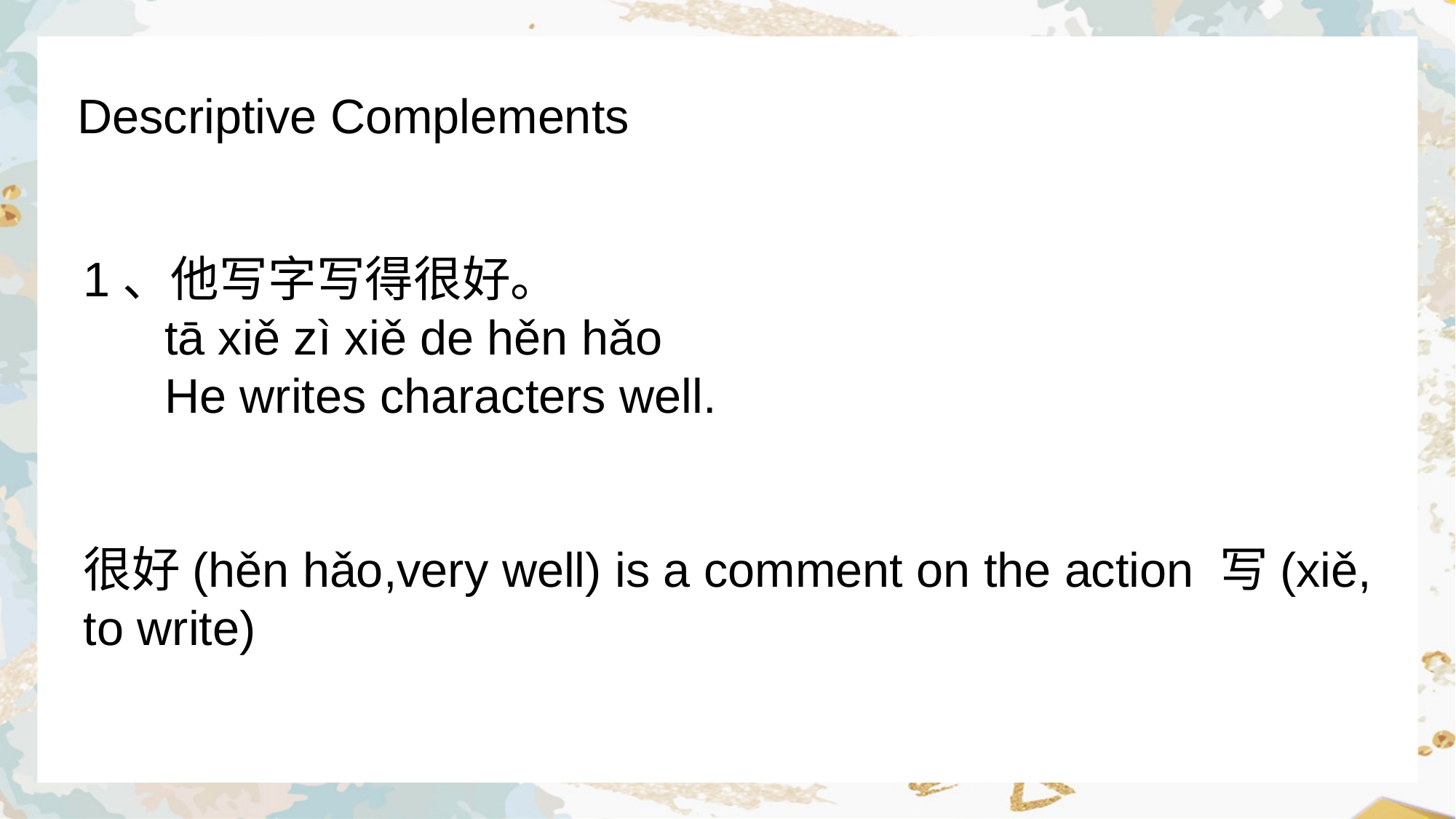

Descriptive Complements
1、他写字写得很好。
      tā xiě zì xiě de hěn hǎo
      He writes characters well.

很好(hěn hǎo,very well) is a comment on the action 写(xiě, to write)